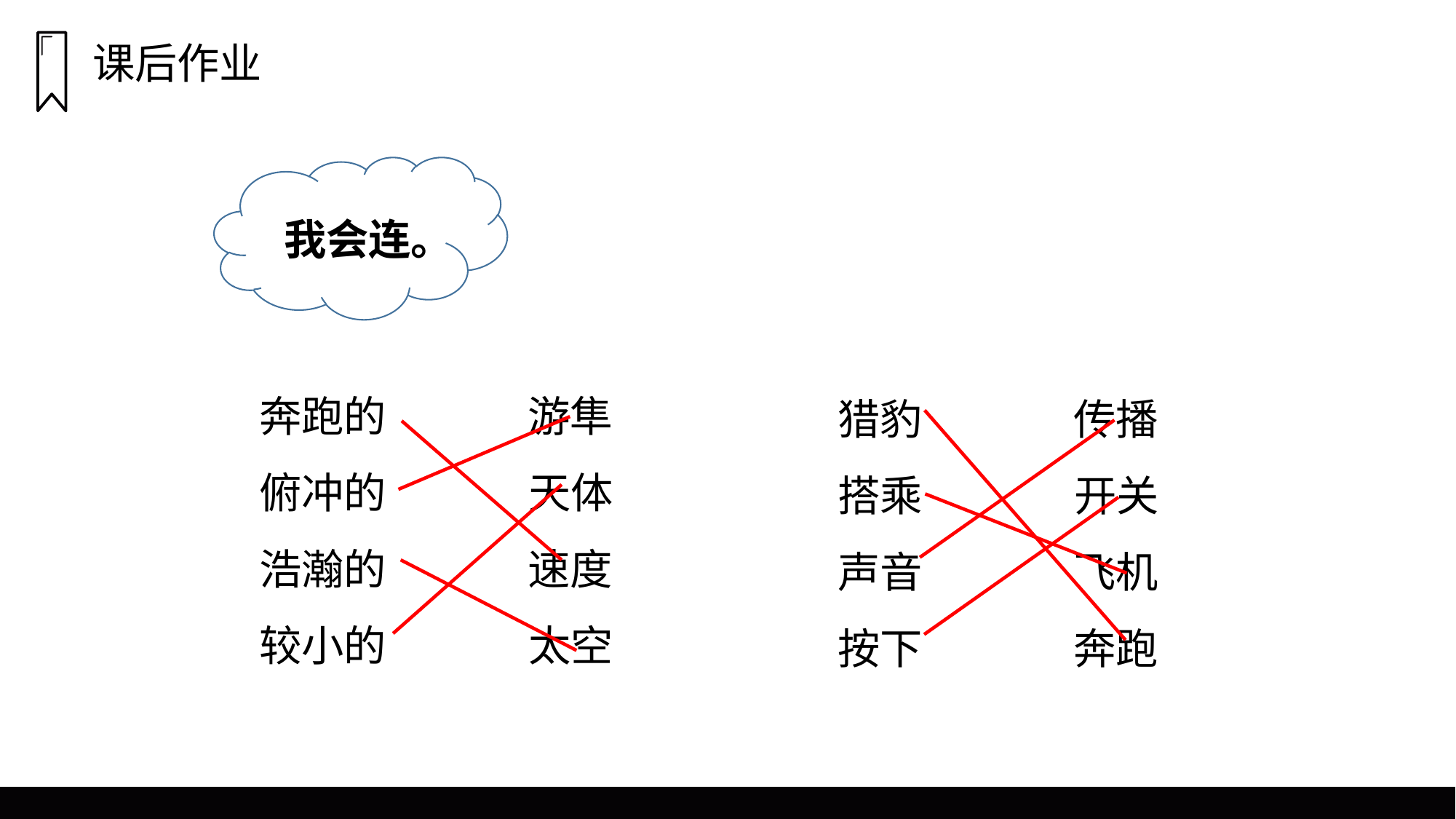

课后作业

我会连。
奔跑的               游隼
俯冲的               天体
浩瀚的               速度
较小的               太空
猎豹                传播
搭乘                开关
声音                飞机
按下                奔跑